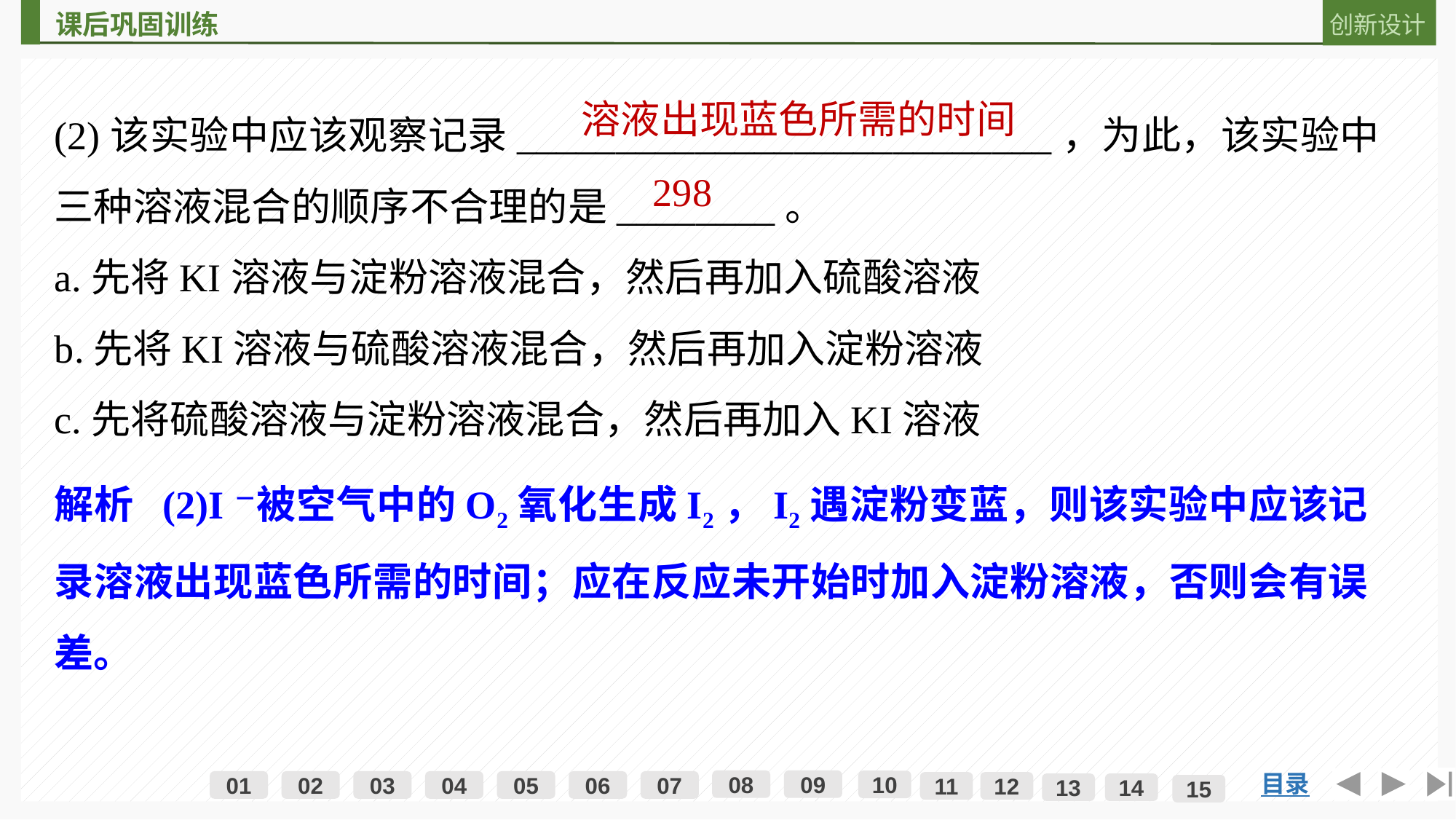

(2)该实验中应该观察记录___________________________，为此，该实验中三种溶液混合的顺序不合理的是________。
a.先将KI溶液与淀粉溶液混合，然后再加入硫酸溶液
b.先将KI溶液与硫酸溶液混合，然后再加入淀粉溶液
c.先将硫酸溶液与淀粉溶液混合，然后再加入KI溶液
溶液出现蓝色所需的时间
298
解析  (2)I－被空气中的O2氧化生成I2，I2遇淀粉变蓝，则该实验中应该记录溶液出现蓝色所需的时间；应在反应未开始时加入淀粉溶液，否则会有误差。